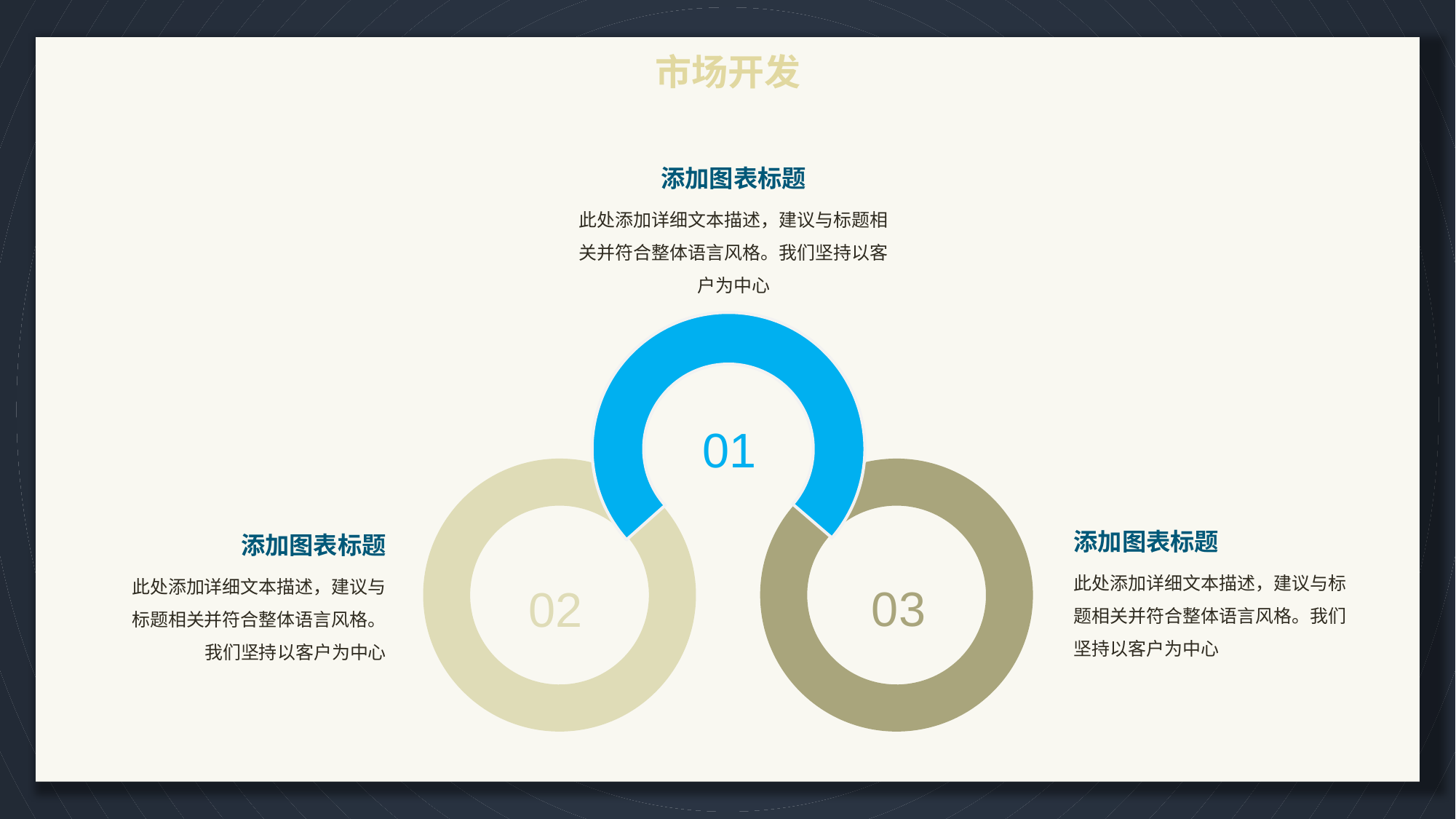

市场开发
添加图表标题
此处添加详细文本描述，建议与标题相关并符合整体语言风格。我们坚持以客户为中心

01

添加图表标题
此处添加详细文本描述，建议与标题相关并符合整体语言风格。我们坚持以客户为中心
添加图表标题
此处添加详细文本描述，建议与标题相关并符合整体语言风格。我们坚持以客户为中心
03
02
33